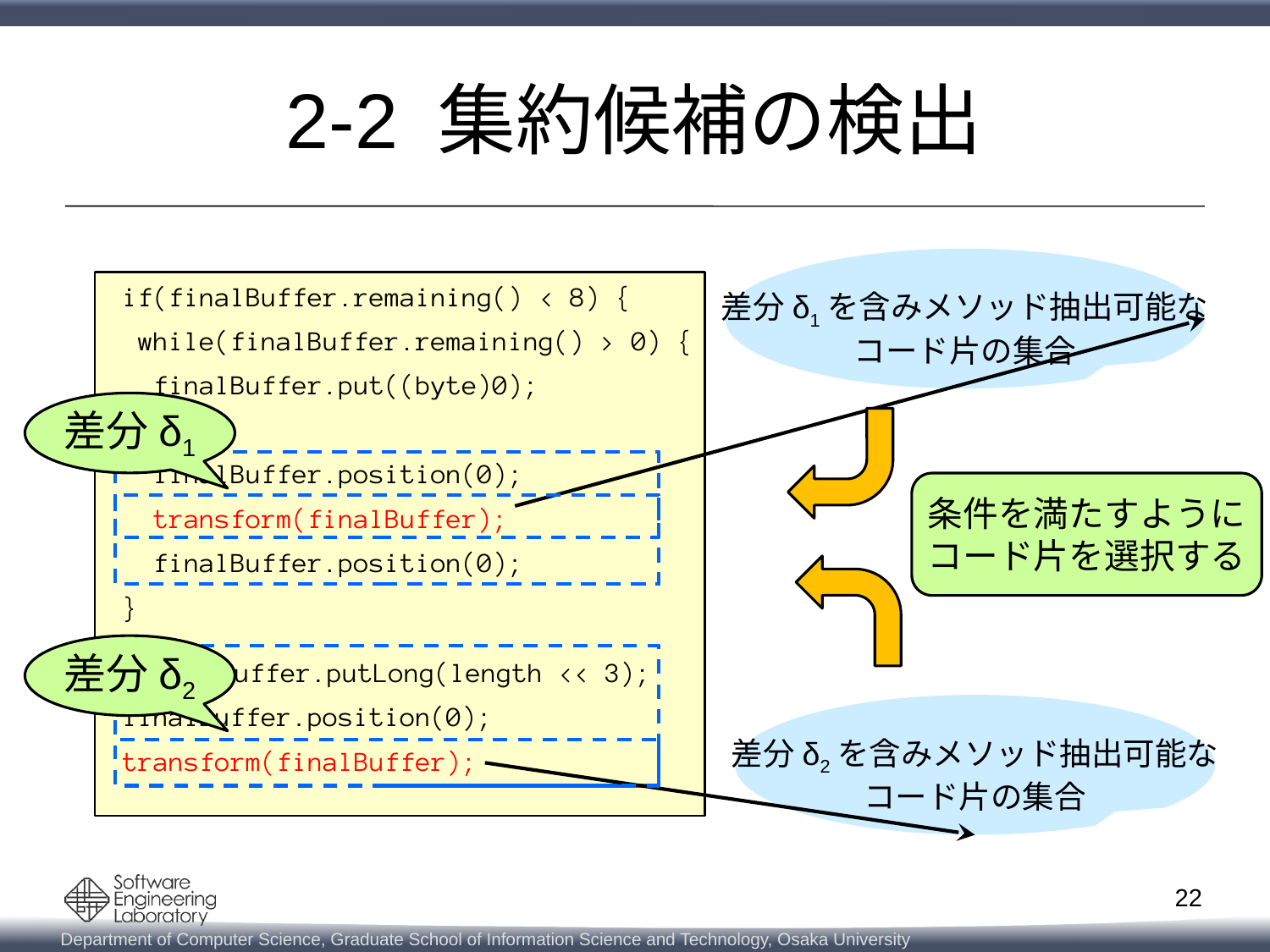

# 2-2 集約候補の検出
差分δ1を含みメソッド抽出可能な
コード片の集合
 if(finalBuffer.remaining() < 8) {
  while(finalBuffer.remaining() > 0) {
   finalBuffer.put((byte)0);
  }
   finalBuffer.position(0);
   transform(finalBuffer);
   finalBuffer.position(0);
 }
　finalBuffer.putLong(length << 3);
 finalBuffer.position(0);
 transform(finalBuffer);
差分δ1

条件を満たすように
コード片を選択する

差分δ2
差分δ2を含みメソッド抽出可能な
コード片の集合
22